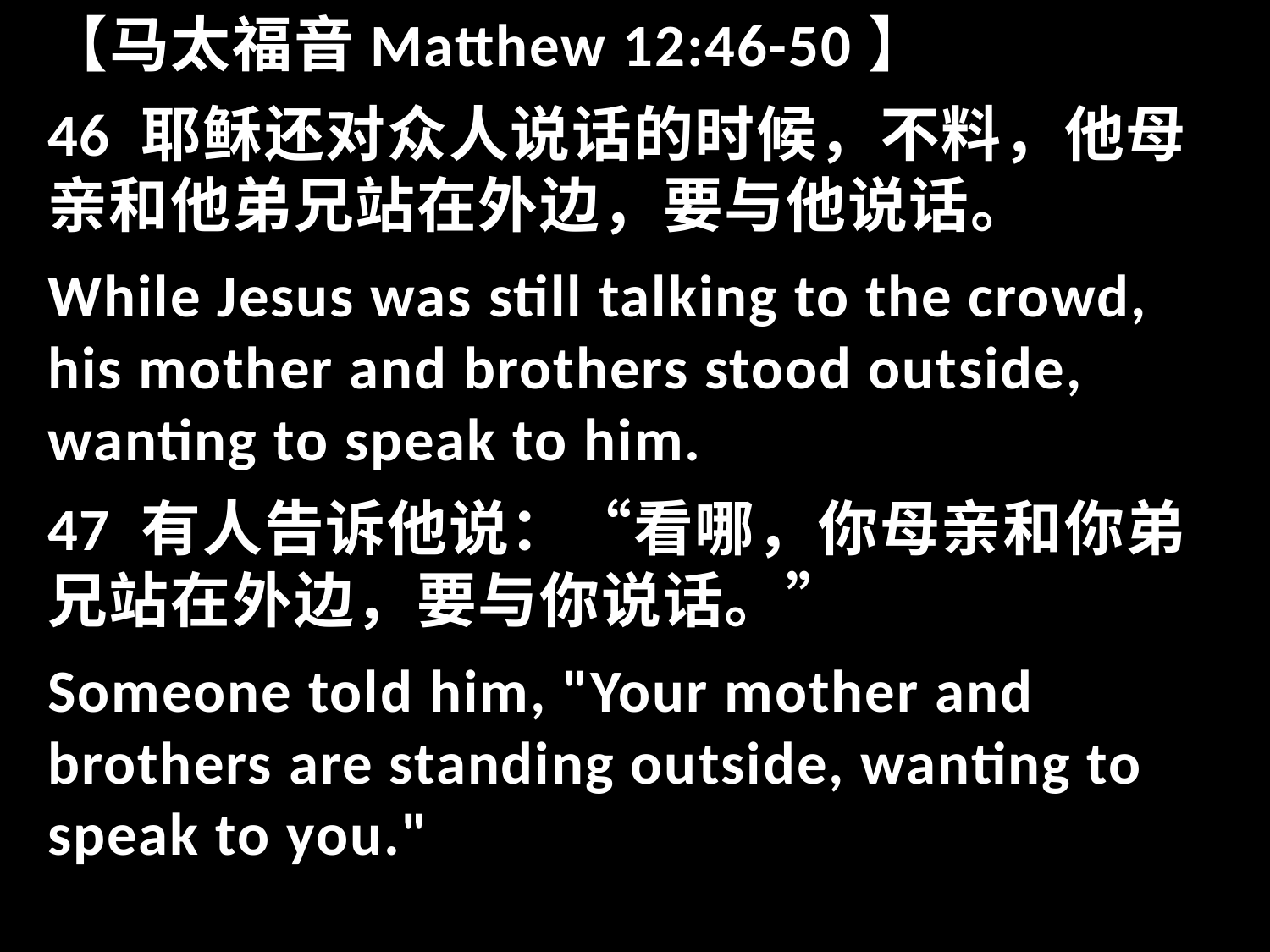

【马太福音Matthew 12:46-50】
46 耶稣还对众人说话的时候，不料，他母亲和他弟兄站在外边，要与他说话。
While Jesus was still talking to the crowd, his mother and brothers stood outside, wanting to speak to him.
47 有人告诉他说：“看哪，你母亲和你弟兄站在外边，要与你说话。”
Someone told him, "Your mother and brothers are standing outside, wanting to speak to you."